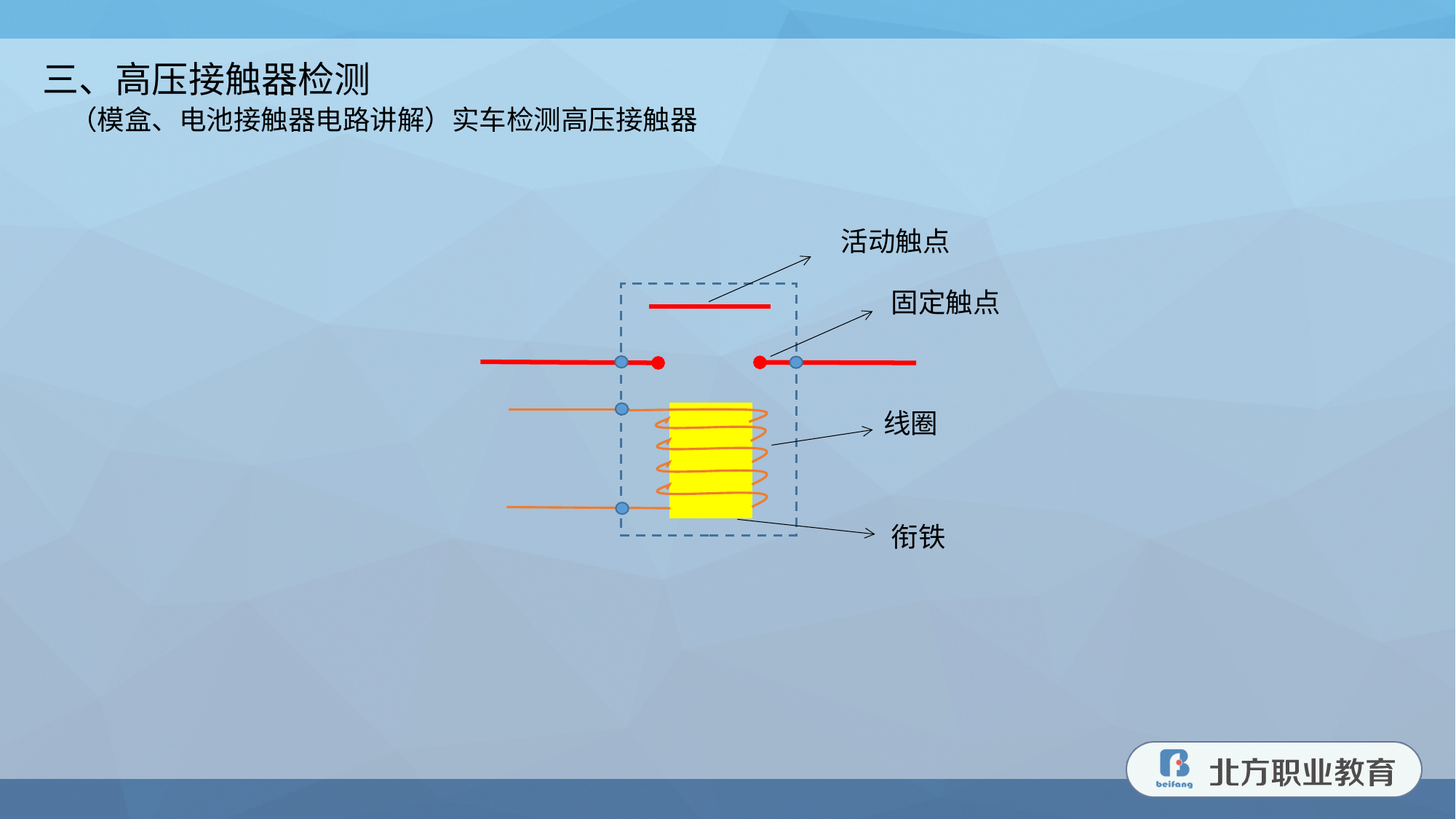

三、高压接触器检测
（模盒、电池接触器电路讲解）实车检测高压接触器
活动触点
固定触点
线圈
衔铁